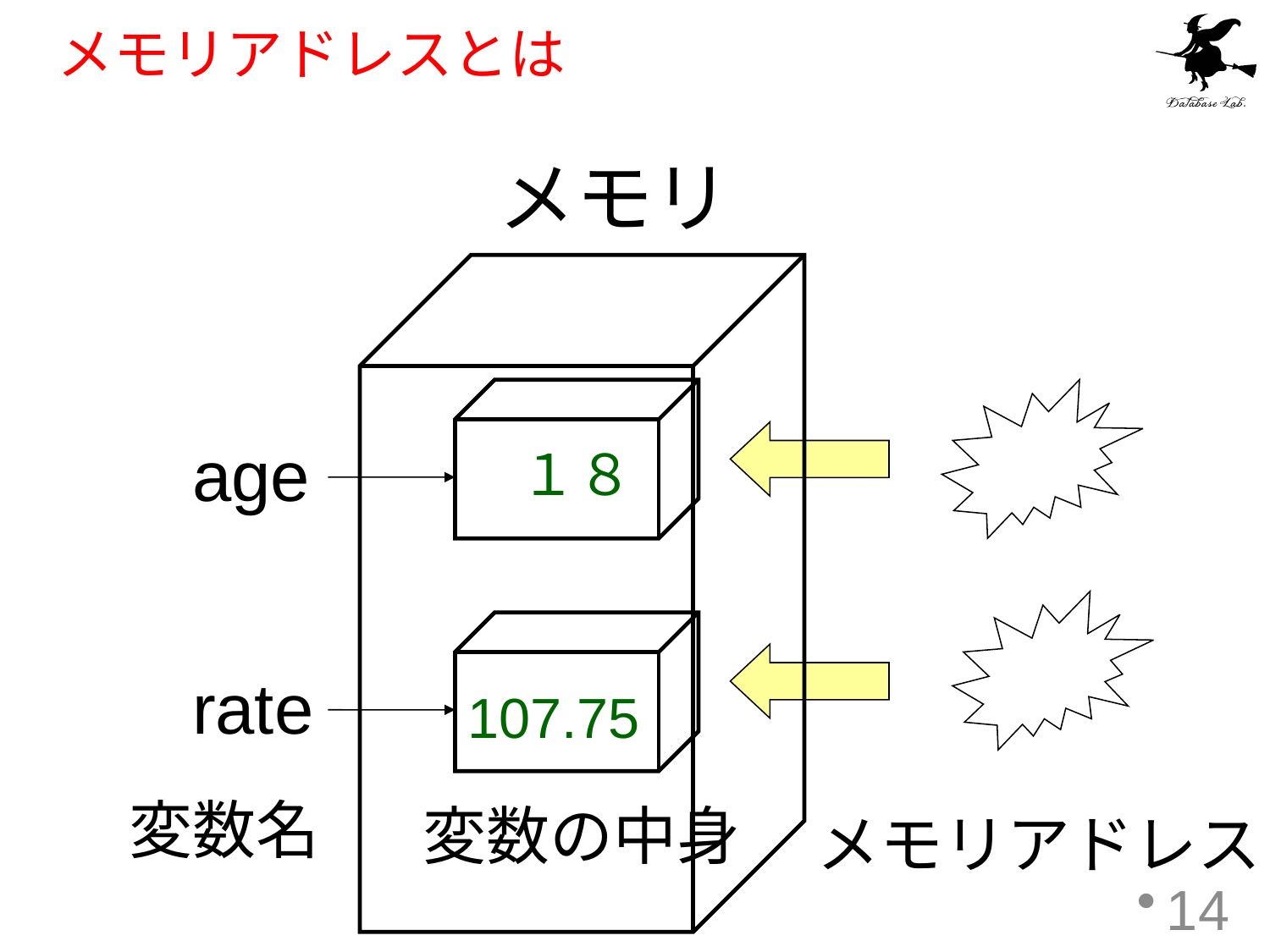

# メモリアドレスとは

メモリ

age
１８

rate
107.75

変数名
変数の中身
メモリアドレス
14